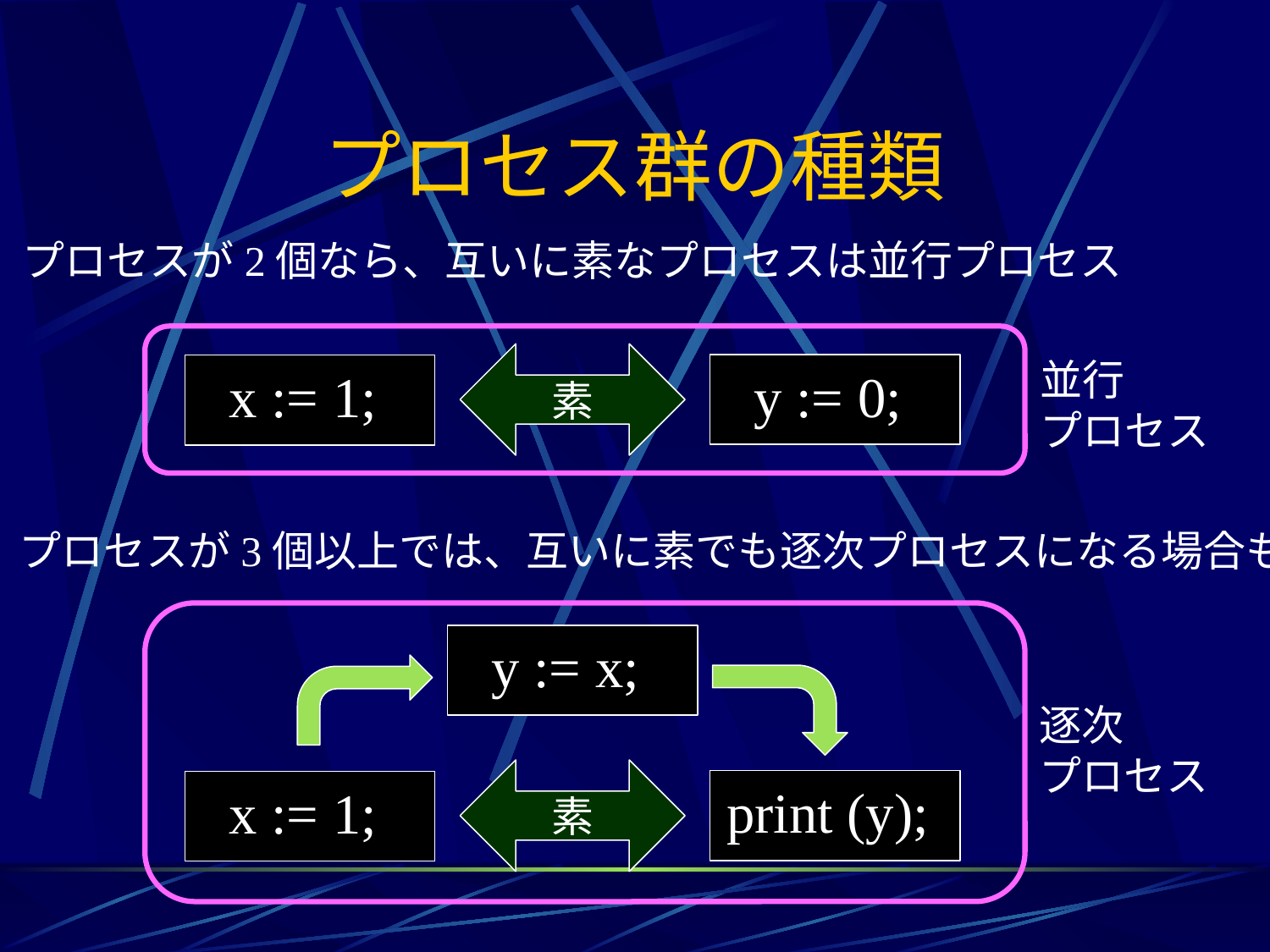

# プロセス群の種類
プロセスが2個なら、互いに素なプロセスは並行プロセス

素
並行
プロセス
y := 0;
x := 1;
プロセスが3個以上では、互いに素でも逐次プロセスになる場合も

y := x;

逐次
プロセス
素
print (y);
x := 1;